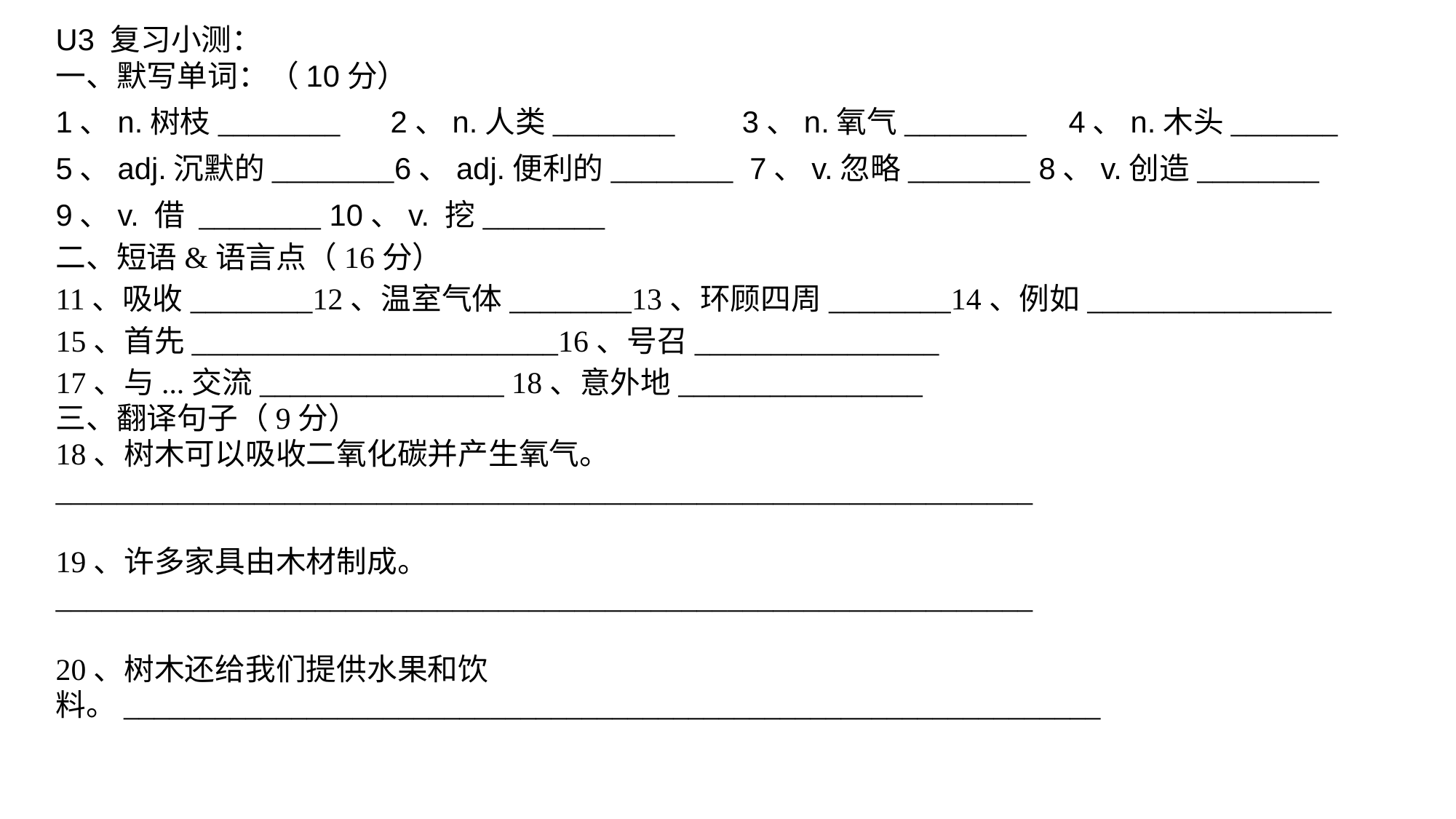

U3 复习小测：
一、默写单词：（10分）
1、n.树枝________      2、n.人类________        3、n.氧气________     4、n.木头_______
5、adj.沉默的________6、adj.便利的________  7、v.忽略________ 8、v.创造________
9、v. 借 ________ 10、v. 挖________
二、短语&语言点（16分）
11、吸收________12、温室气体________13、环顾四周________14、例如________________
15、首先________________________16、号召________________
17、与...交流________________ 18、意外地________________
三、翻译句子（9分）
18、树木可以吸收二氧化碳并产生氧气。
________________________________________________________________

19、许多家具由木材制成。
________________________________________________________________

20、树木还给我们提供水果和饮料。________________________________________________________________